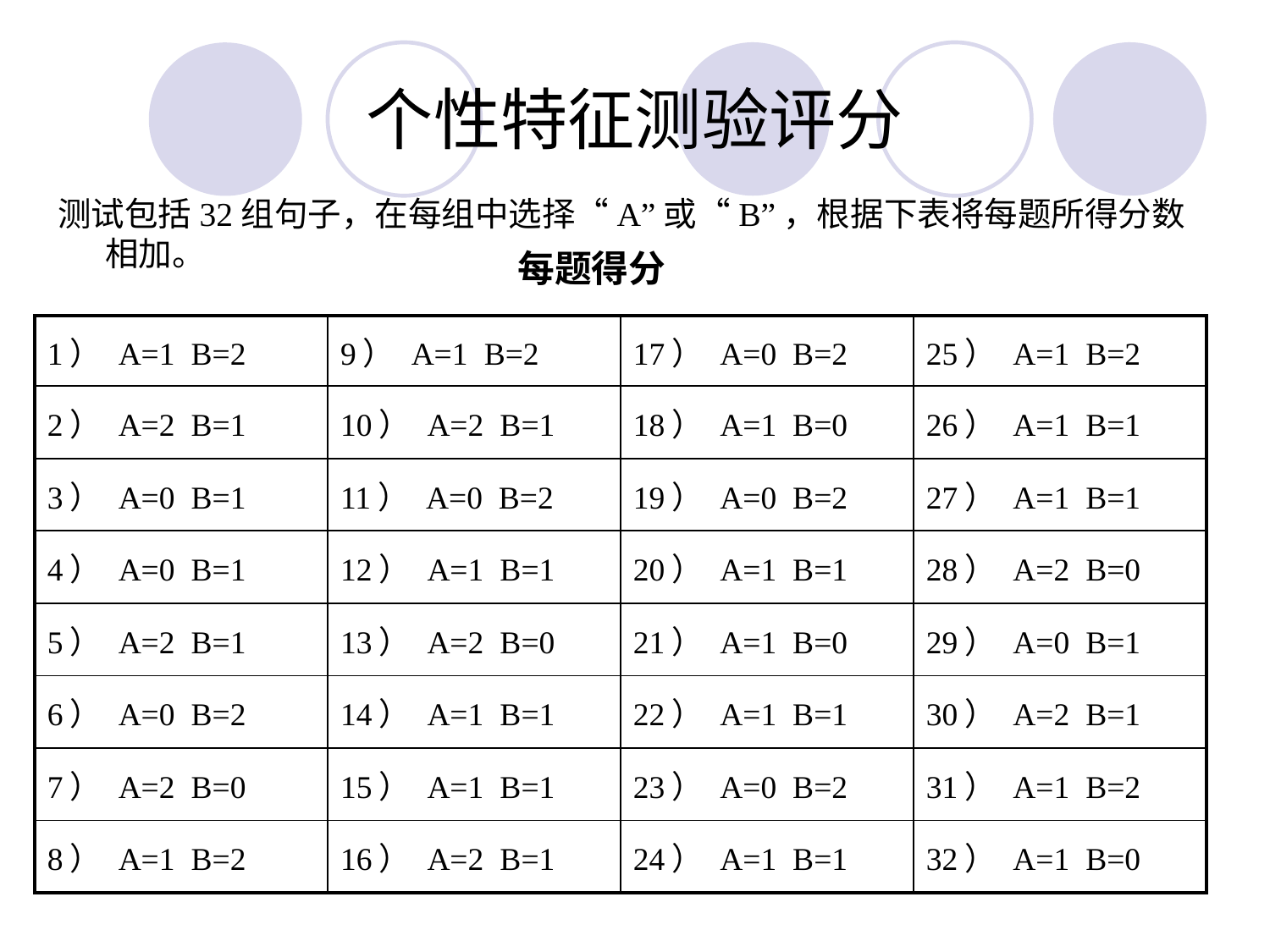

# 个性特征测验评分
测试包括32组句子，在每组中选择“A”或“B”，根据下表将每题所得分数相加。
每题得分
| 1） A=1 B=2 | 9） A=1 B=2 | 17） A=0 B=2 | 25） A=1 B=2 |
| --- | --- | --- | --- |
| 2） A=2 B=1 | 10） A=2 B=1 | 18） A=1 B=0 | 26） A=1 B=1 |
| 3） A=0 B=1 | 11） A=0 B=2 | 19） A=0 B=2 | 27） A=1 B=1 |
| 4） A=0 B=1 | 12） A=1 B=1 | 20） A=1 B=1 | 28） A=2 B=0 |
| 5） A=2 B=1 | 13） A=2 B=0 | 21） A=1 B=0 | 29） A=0 B=1 |
| 6） A=0 B=2 | 14） A=1 B=1 | 22） A=1 B=1 | 30） A=2 B=1 |
| 7） A=2 B=0 | 15） A=1 B=1 | 23） A=0 B=2 | 31） A=1 B=2 |
| 8） A=1 B=2 | 16） A=2 B=1 | 24） A=1 B=1 | 32） A=1 B=0 |